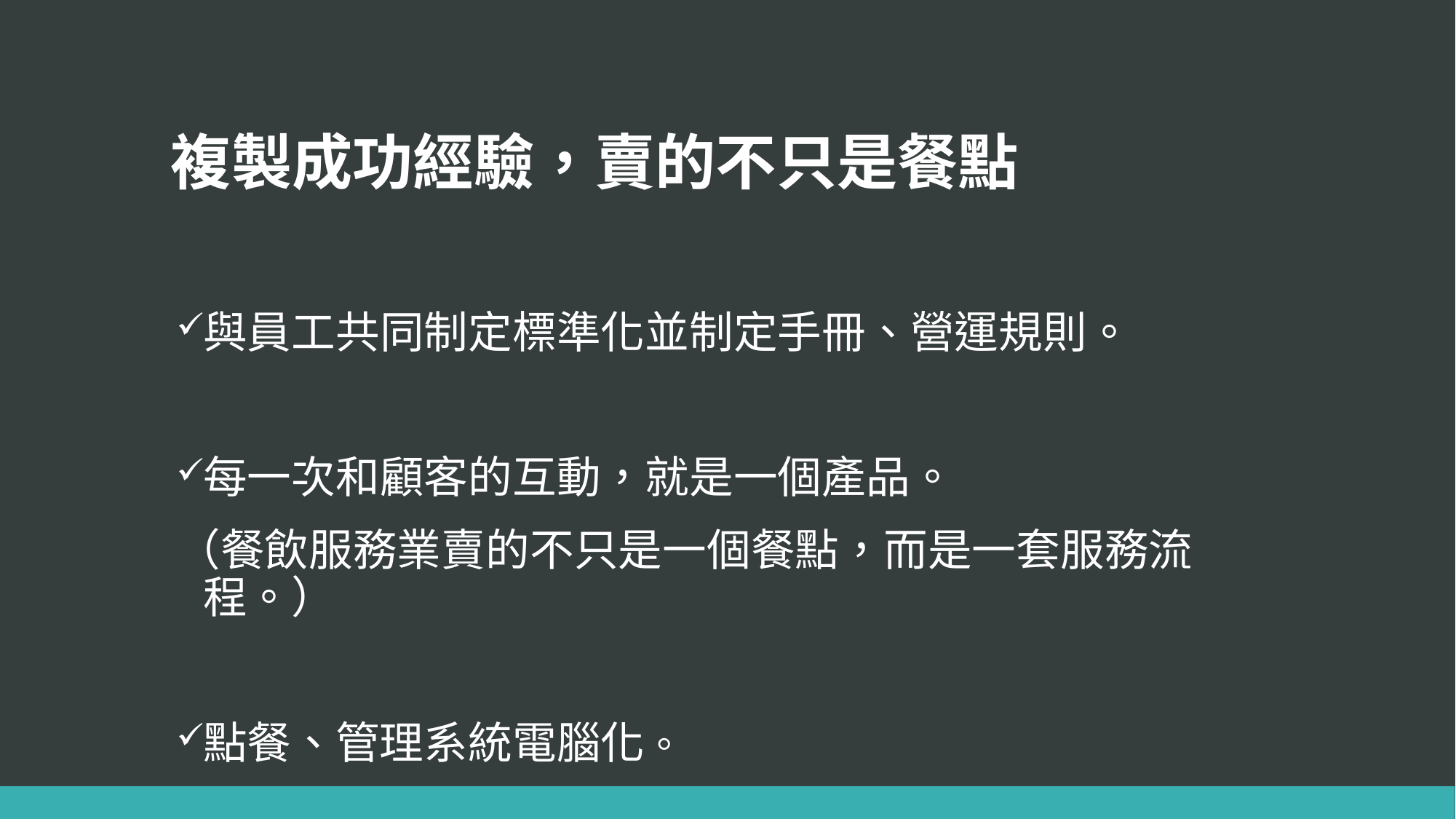

# 複製成功經驗，賣的不只是餐點

與員工共同制定標準化並制定手冊、營運規則。

每一次和顧客的互動，就是一個產品。
（餐飲服務業賣的不只是一個餐點，而是一套服務流程。）

點餐、管理系統電腦化。